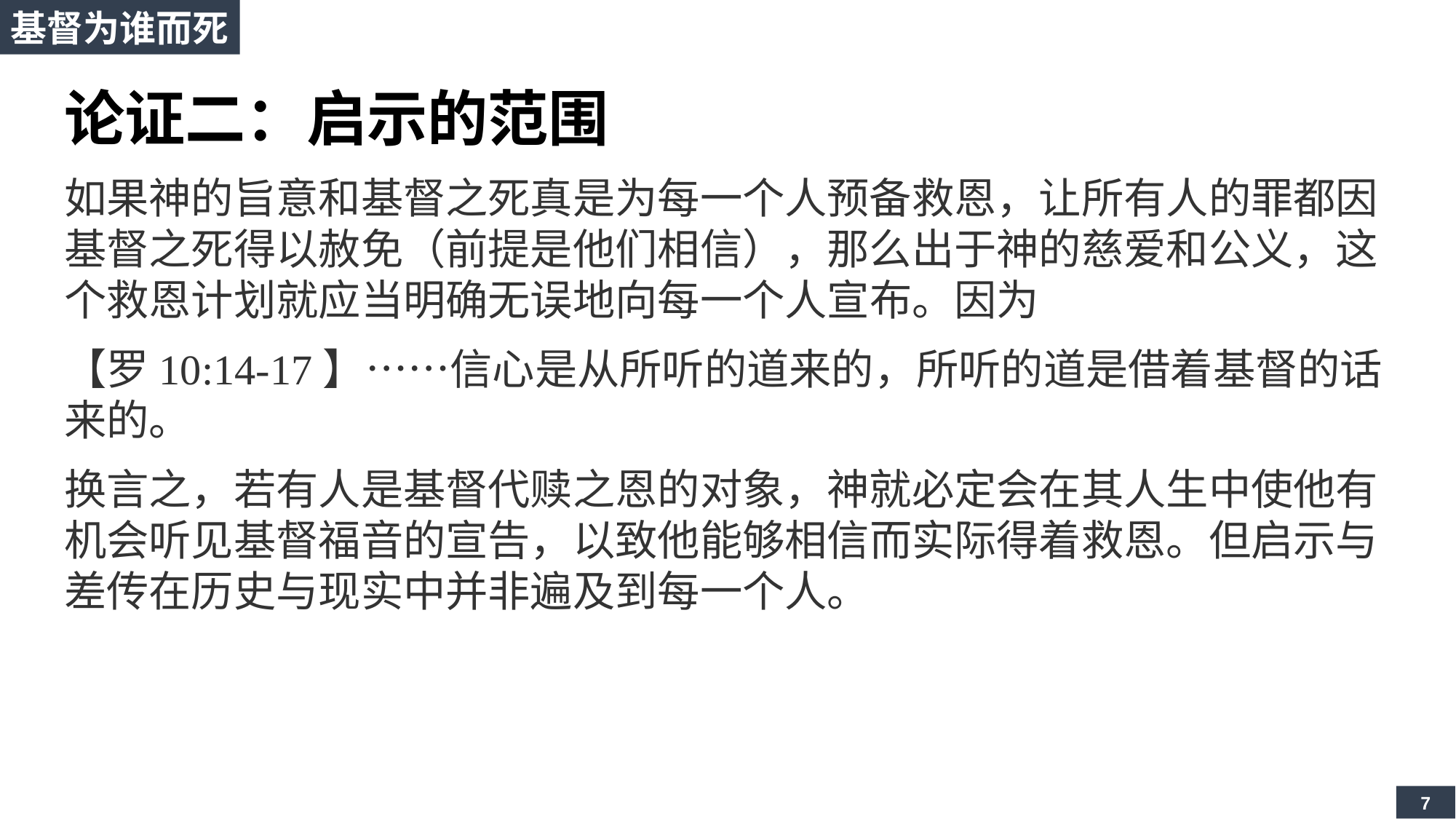

基督为谁而死
论证二：启示的范围
如果神的旨意和基督之死真是为每一个人预备救恩，让所有人的罪都因基督之死得以赦免（前提是他们相信），那么出于神的慈爱和公义，这个救恩计划就应当明确无误地向每一个人宣布。因为
【罗10:14-17】……信心是从所听的道来的，所听的道是借着基督的话来的。
换言之，若有人是基督代赎之恩的对象，神就必定会在其人生中使他有机会听见基督福音的宣告，以致他能够相信而实际得着救恩。但启示与差传在历史与现实中并非遍及到每一个人。
7